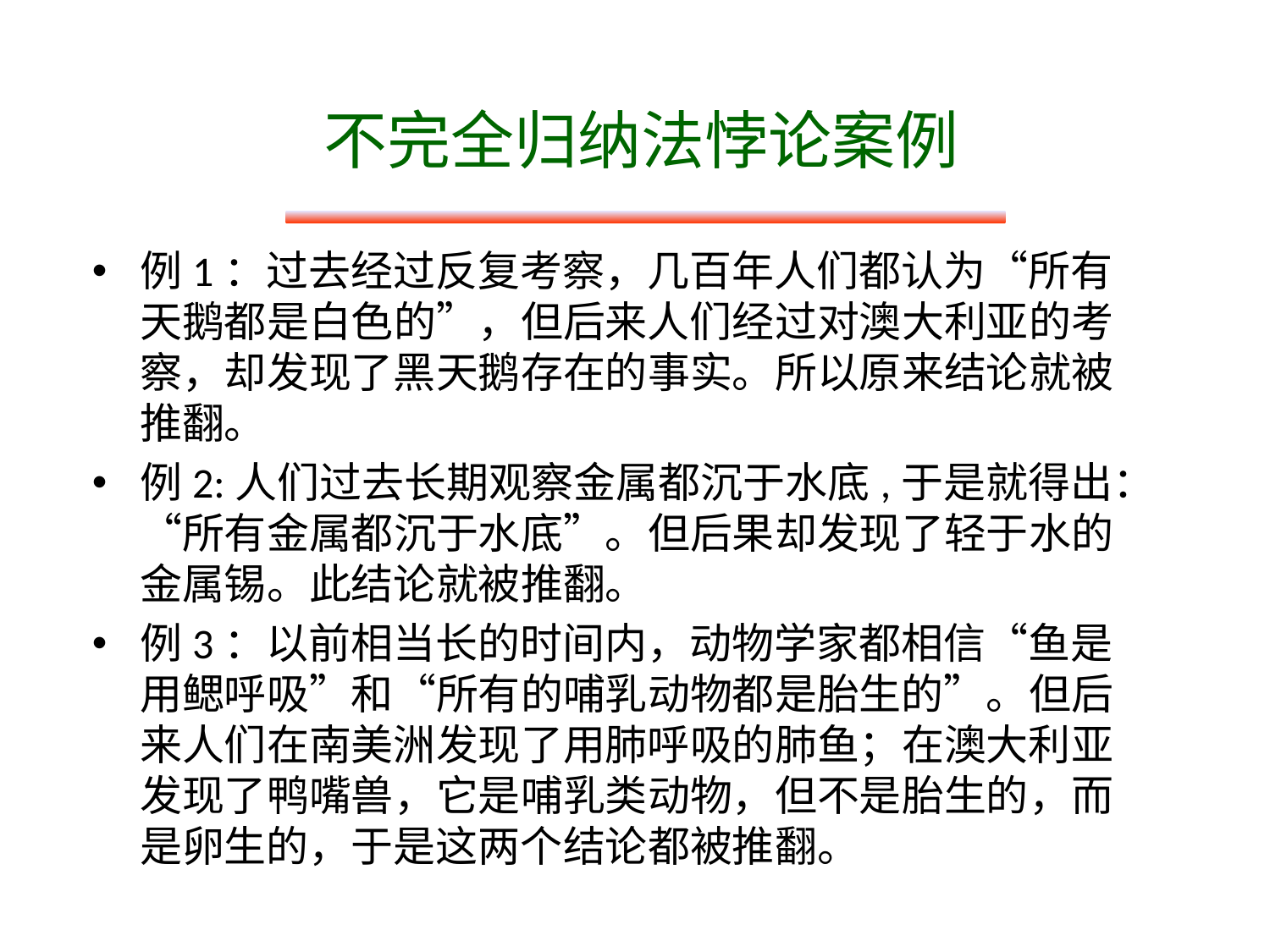

# 不完全归纳法悖论案例

例1：过去经过反复考察，几百年人们都认为“所有天鹅都是白色的”，但后来人们经过对澳大利亚的考察，却发现了黑天鹅存在的事实。所以原来结论就被推翻。
例2:人们过去长期观察金属都沉于水底,于是就得出：“所有金属都沉于水底”。但后果却发现了轻于水的金属锡。此结论就被推翻。
例3：以前相当长的时间内，动物学家都相信“鱼是用鳃呼吸”和“所有的哺乳动物都是胎生的”。但后来人们在南美洲发现了用肺呼吸的肺鱼；在澳大利亚发现了鸭嘴兽，它是哺乳类动物，但不是胎生的，而是卵生的，于是这两个结论都被推翻。